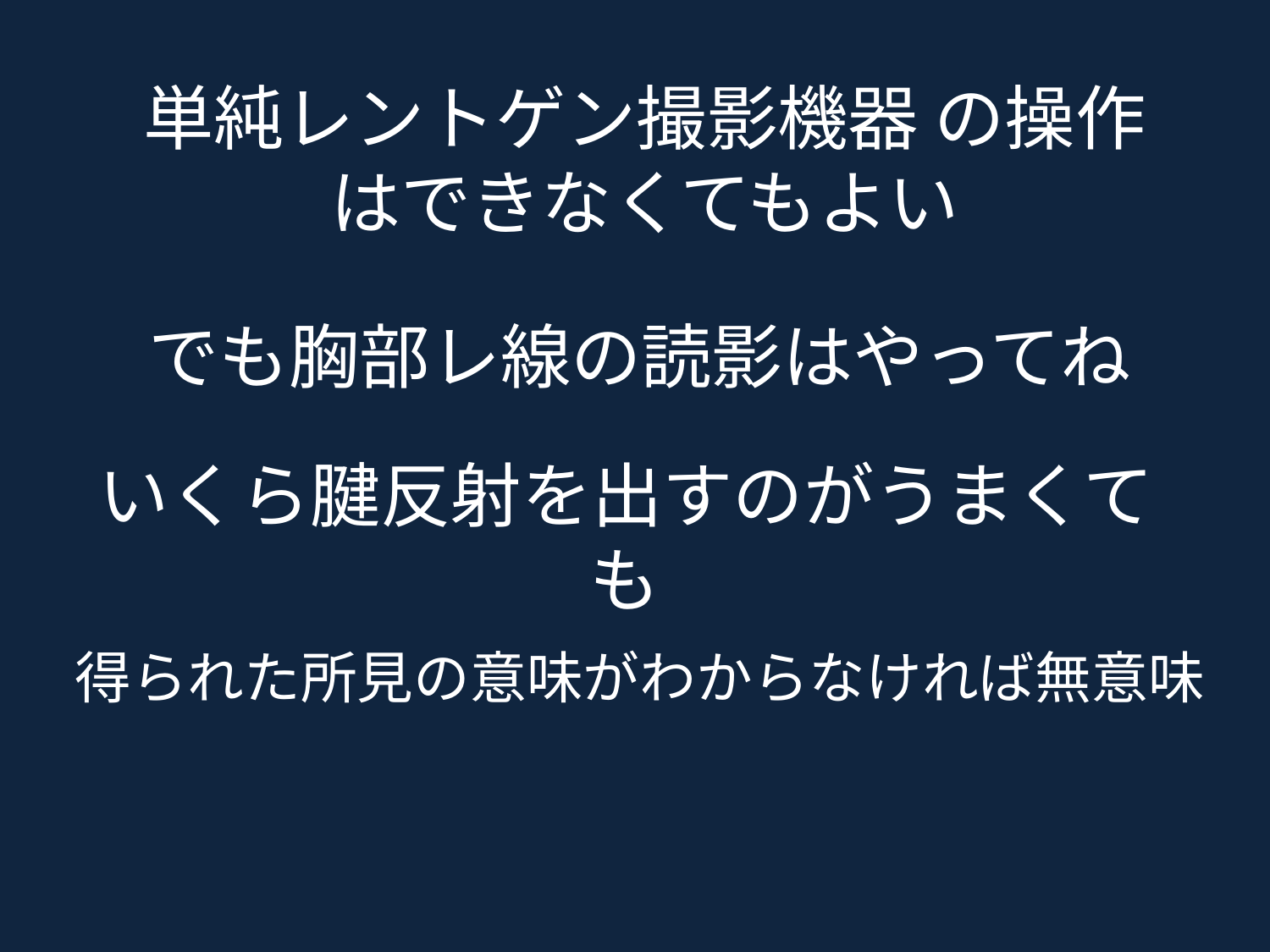

単純レントゲン撮影機器 の操作はできなくてもよい
でも胸部レ線の読影はやってね
# いくら腱反射を出すのがうまくても
得られた所見の意味がわからなければ無意味